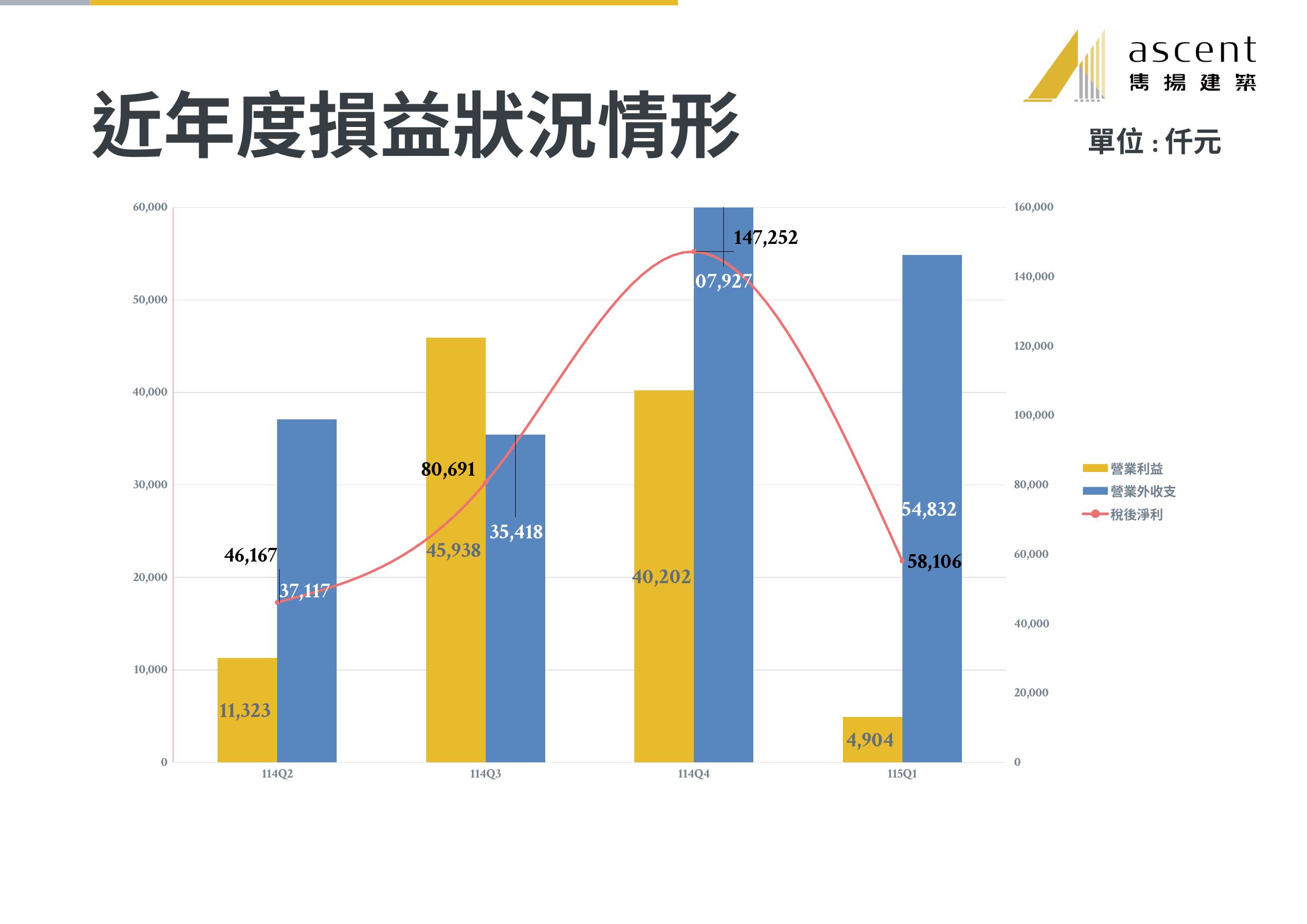

# 近年度損益狀況情形                     單位:仟元

### Chart

| Category | 營業利益 | 營業外收支 | 稅後淨利 |
|---|---|---|---|
| 114Q2 | 11323.0 | 37117.0 | 46167.0 |
| 114Q3 | 45938.0 | 35418.0 | 80691.0 |
| 114Q4 | 40202.0 | 107927.0 | 147252.0 |
| 115Q1 | 4904.0 | 54832.0 | 58106.0 |